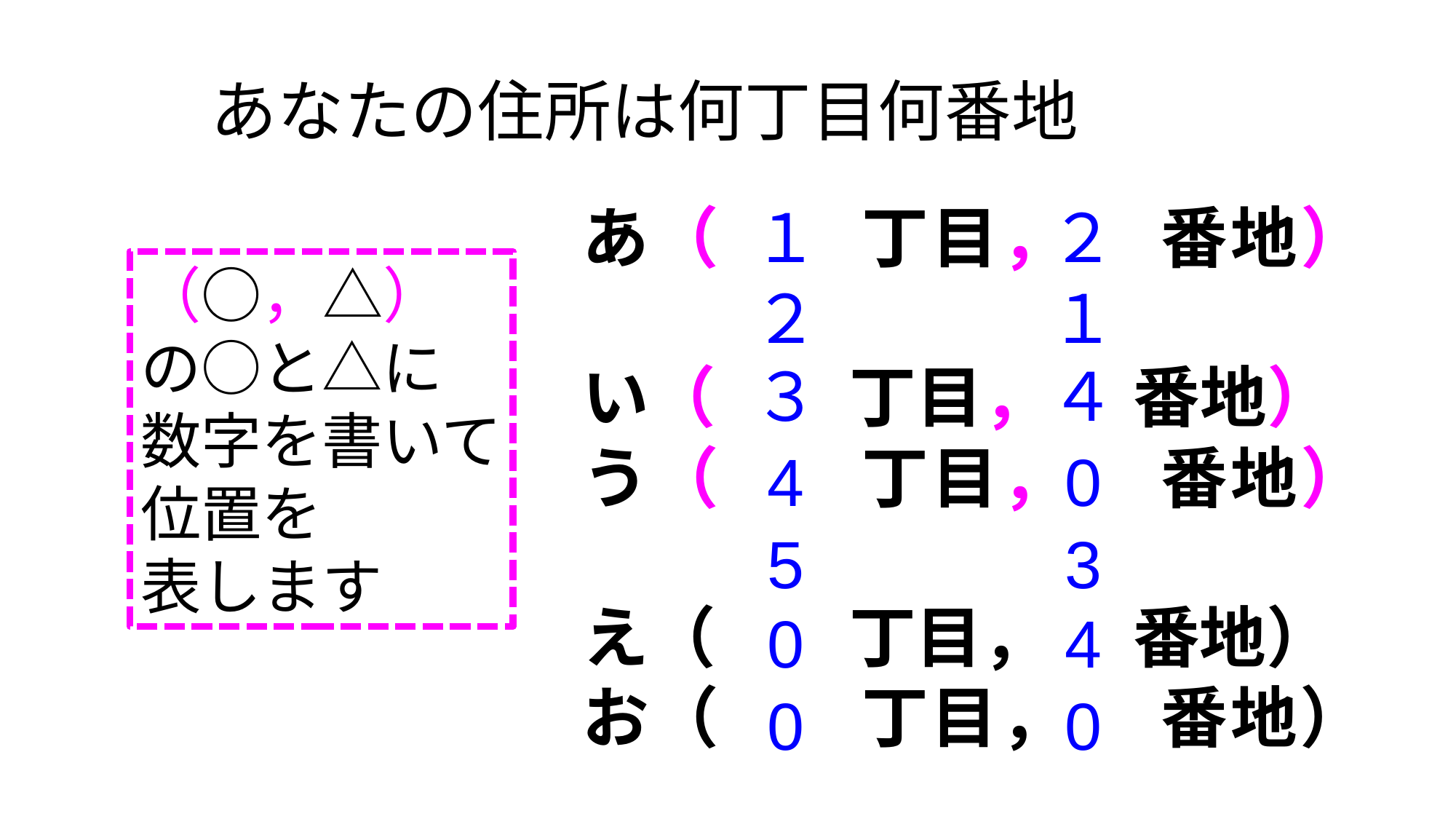

あなたの住所は何丁目何番地
あ（　　丁目， 　番地）
い（　　丁目， 　番地）
う（　　丁目， 　番地）
え（　　丁目， 　番地）
お（　　丁目， 　番地）
か（　　丁目， 　番地）
き（　　丁目， 　番地）
１
２
（○，△）
の○と△に
数字を書いて
位置を
表します
２
１
３
４
4
0
5
3
0
4
0
0